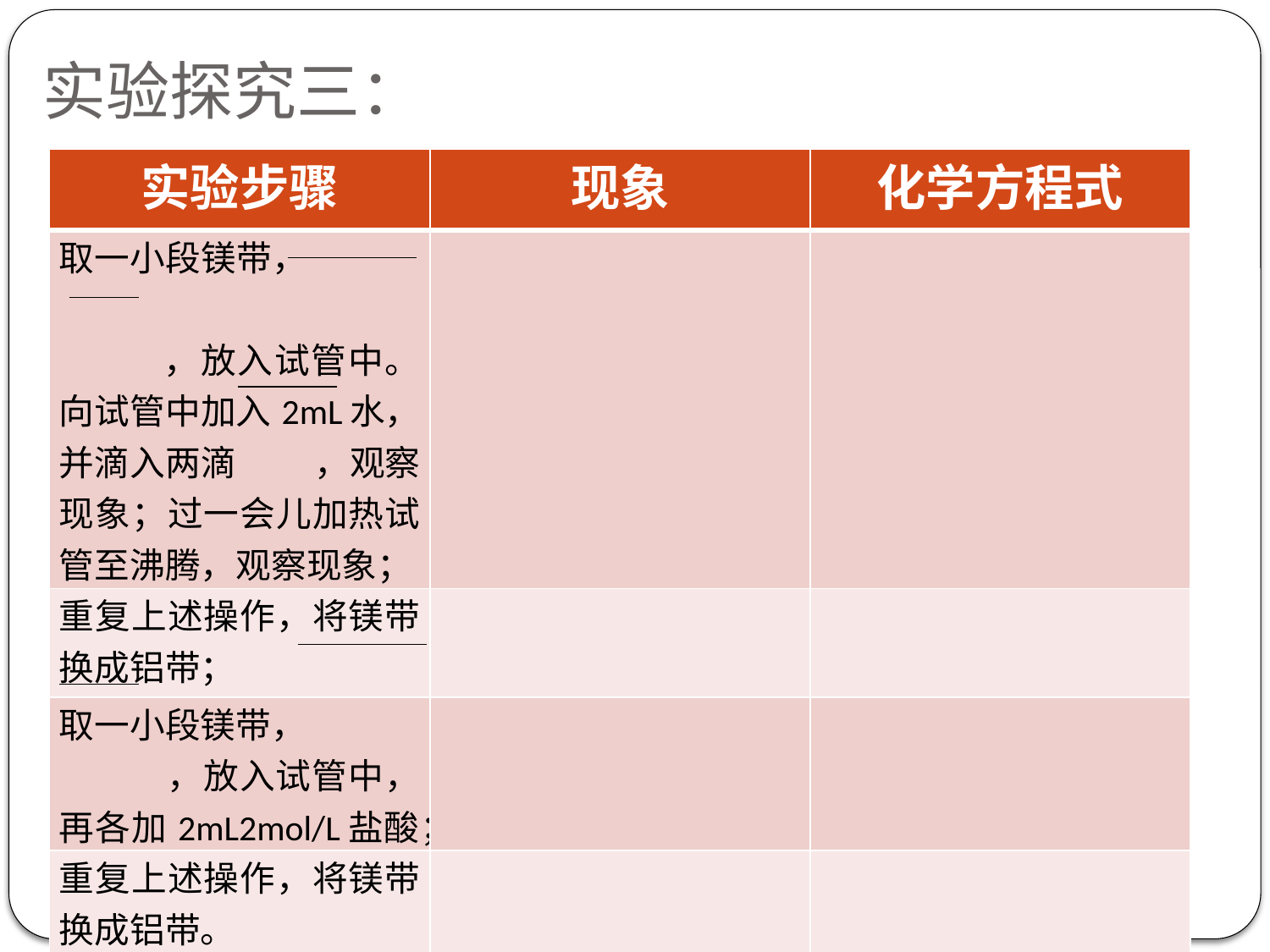

# 实验探究三：
| 实验步骤 | 现象 | 化学方程式 |
| --- | --- | --- |
| 取一小段镁带， ，放入试管中。向试管中加入2mL水，并滴入两滴 ，观察现象；过一会儿加热试管至沸腾，观察现象； |  |  |
| 重复上述操作，将镁带换成铝带； |  |  |
| 取一小段镁带， ，放入试管中，再各加2mL2mol/L盐酸； |  |  |
| 重复上述操作，将镁带换成铝带。 |  |  |